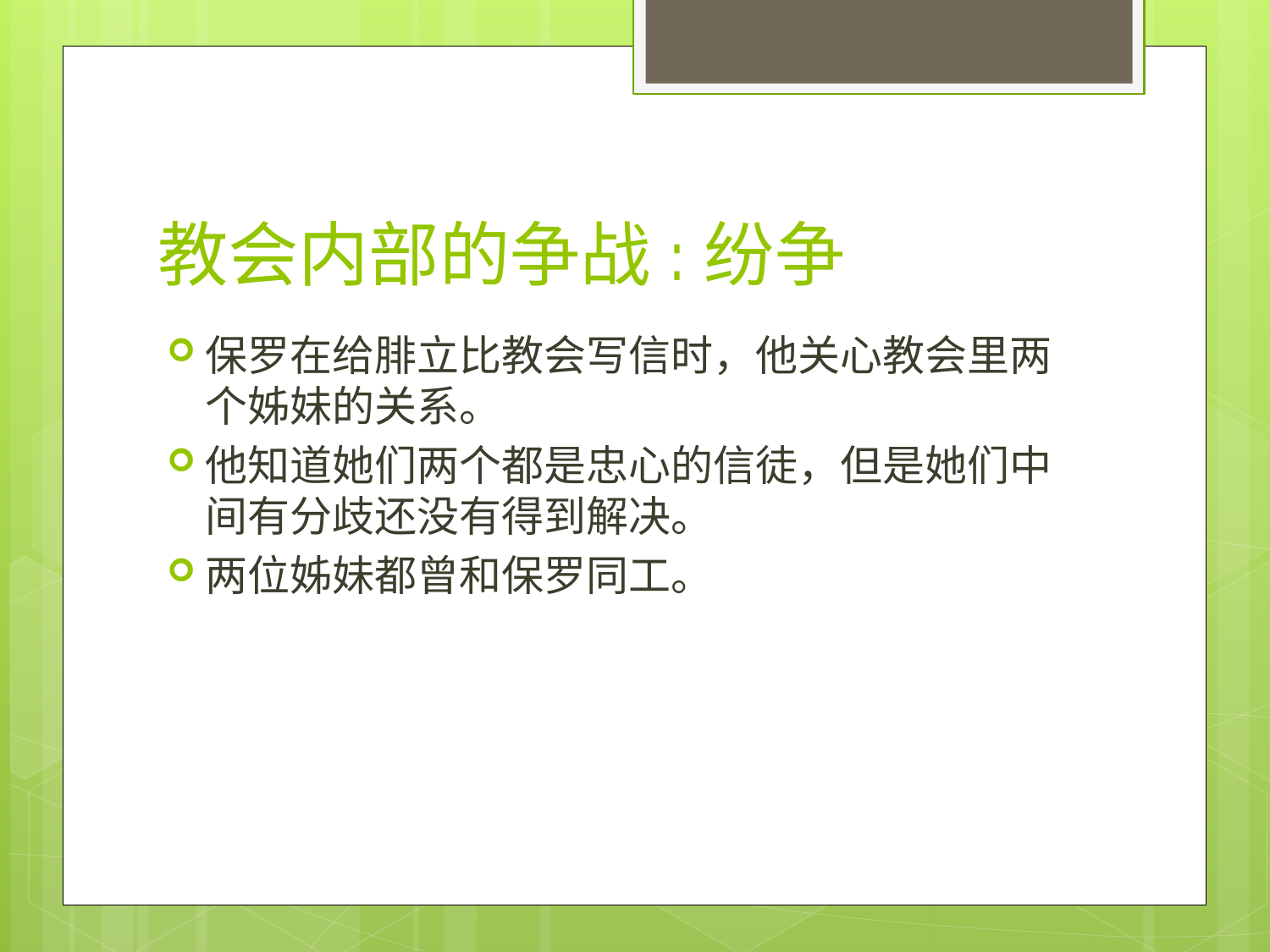

# 教会内部的争战:纷争
保罗在给腓立比教会写信时，他关心教会里两个姊妹的关系。
他知道她们两个都是忠心的信徒，但是她们中间有分歧还没有得到解决。
两位姊妹都曾和保罗同工。